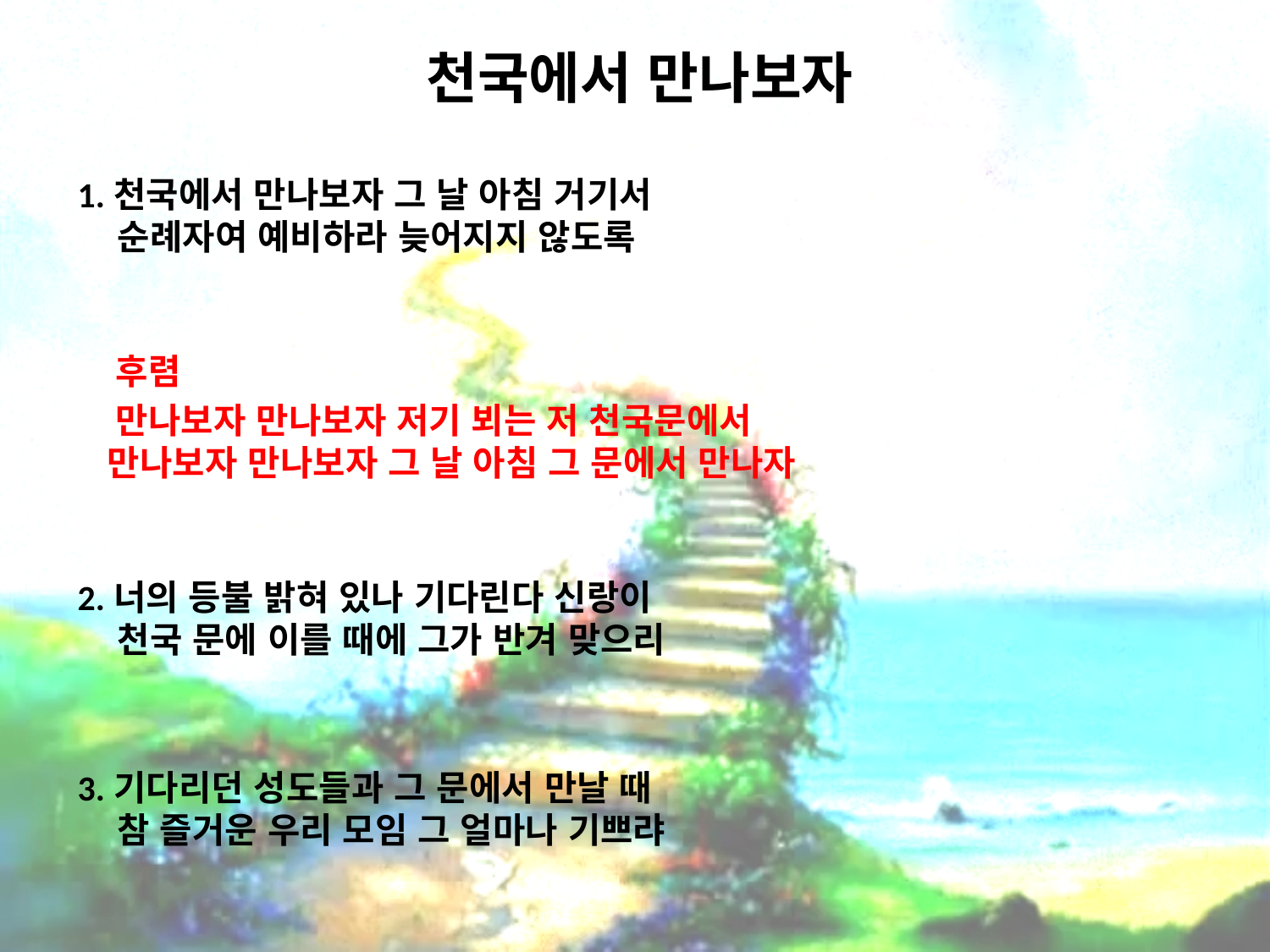

# 천국에서 만나보자
1.천국에서 만나보자 그 날 아침 거기서
    순례자여 예비하라 늦어지지 않도록
   후렴
   만나보자 만나보자 저기 뵈는 저 천국문에서
   만나보자 만나보자 그 날 아침 그 문에서 만나자
2.너의 등불 밝혀 있나 기다린다 신랑이
    천국 문에 이를 때에 그가 반겨 맞으리

3.기다리던 성도들과 그 문에서 만날 때
    참 즐거운 우리 모임 그 얼마나 기쁘랴